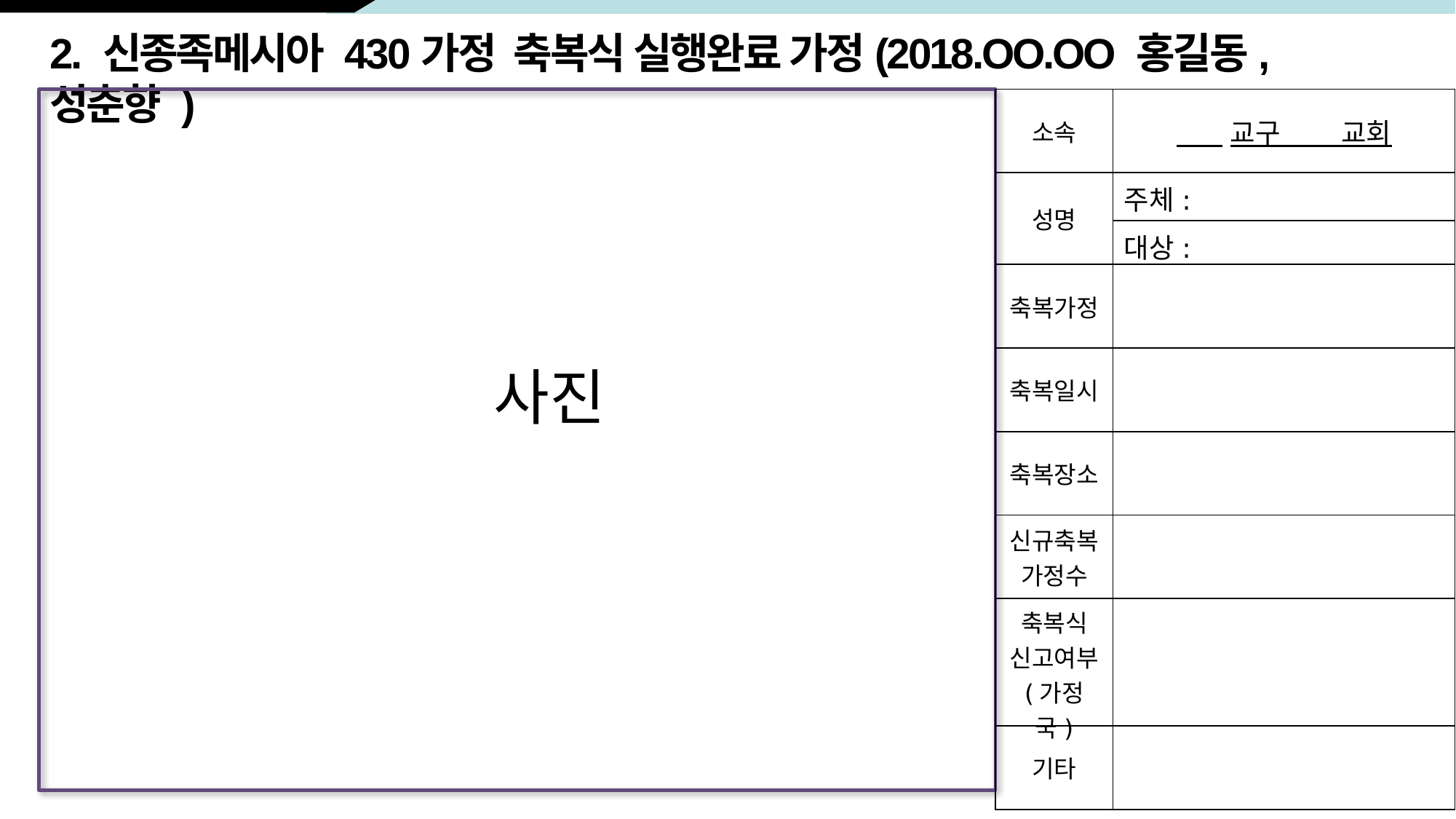

# 2. 신종족메시아 430가정  축복식 실행완료 가정(2018.OO.OO 홍길동, 성춘향 )

| 소속 | 교구 교회 |
| --- | --- |
| 성명 | 주체: |
|  | 대상: |
| 축복가정 |  |
| 축복일시 |  |
| 축복장소 |  |
| 신규축복가정수 |  |
| 축복식 신고여부 (가정국) |  |
| 기타 |  |
사진